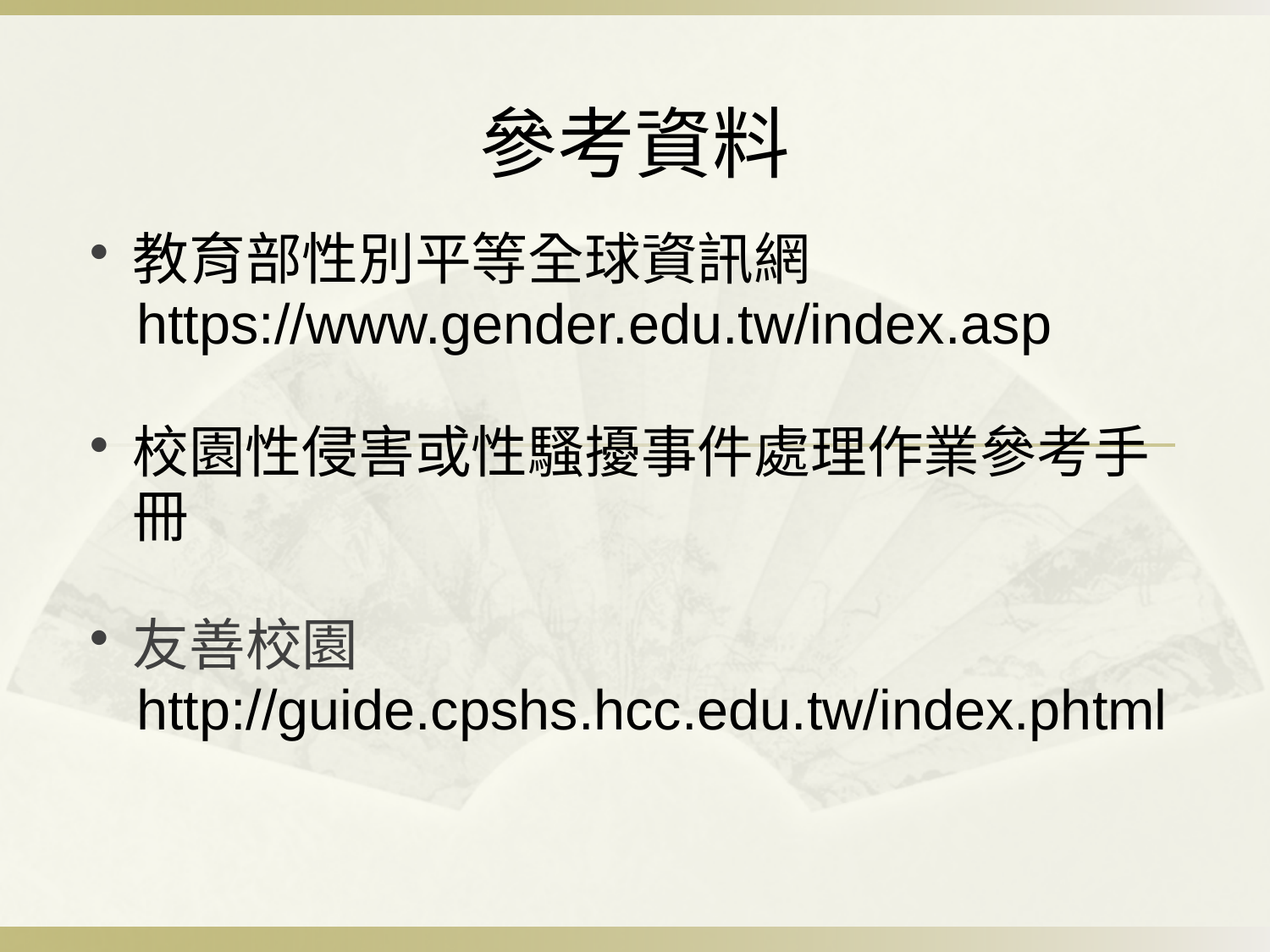

# 參考資料
教育部性別平等全球資訊網
   https://www.gender.edu.tw/index.asp

校園性侵害或性騷擾事件處理作業參考手冊

友善校園
   http://guide.cpshs.hcc.edu.tw/index.phtml